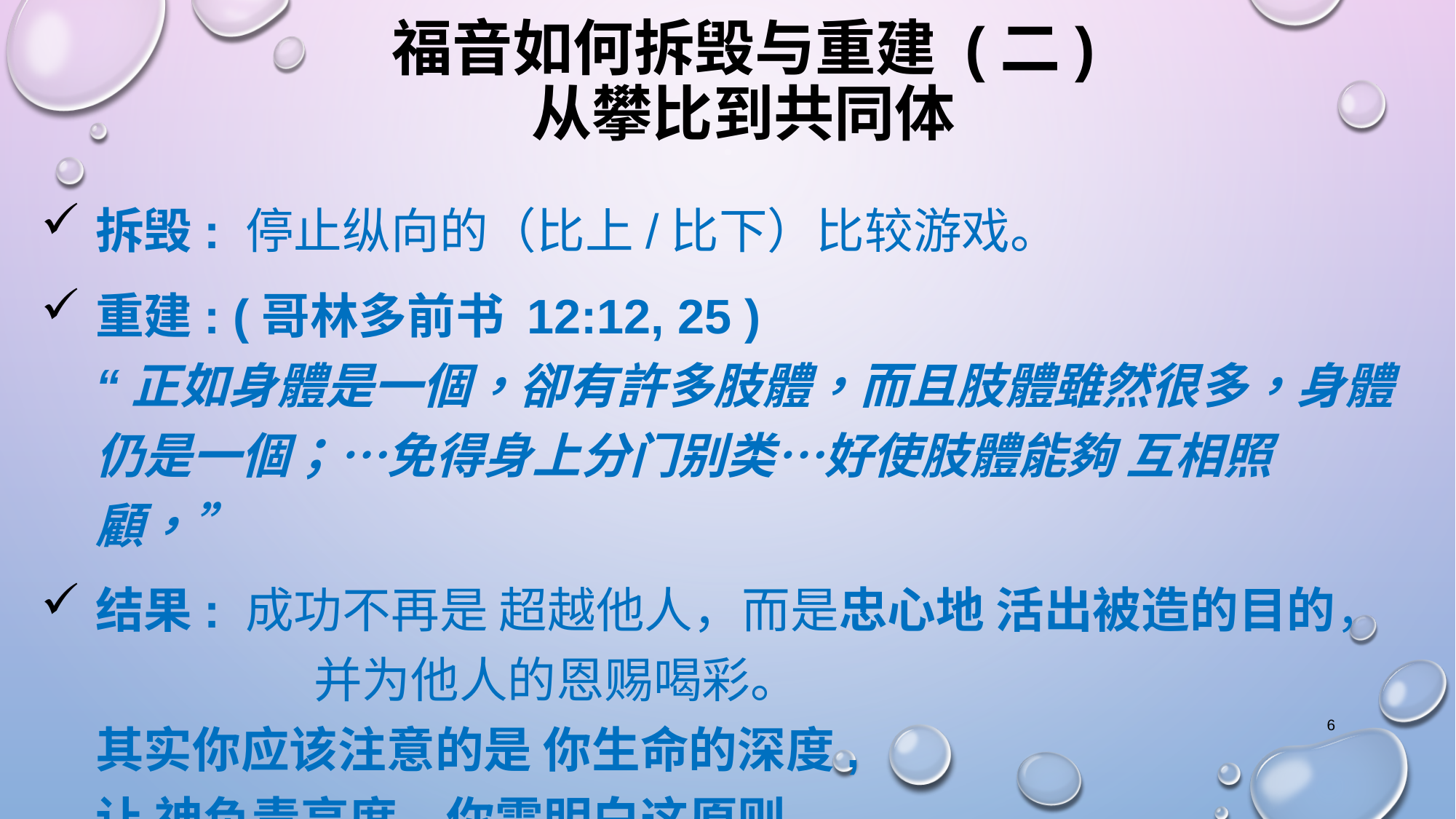

# 福音如何拆毁与重建 (二) 从攀比到共同体
拆毁: 停止纵向的（比上/比下）比较游戏。
重建: (哥林多前书 12:12, 25 )
“正如身體是一個，卻有許多肢體，而且肢體雖然很多，身體仍是一個；…免得身上分门别类…好使肢體能夠 互相照顧，”
结果: 成功不再是 超越他人，而是忠心地 活出被造的目的，
		并为他人的恩赐喝彩。
其实你应该注意的是 你生命的深度,
让 神负责高度，你需明白这原则。

6